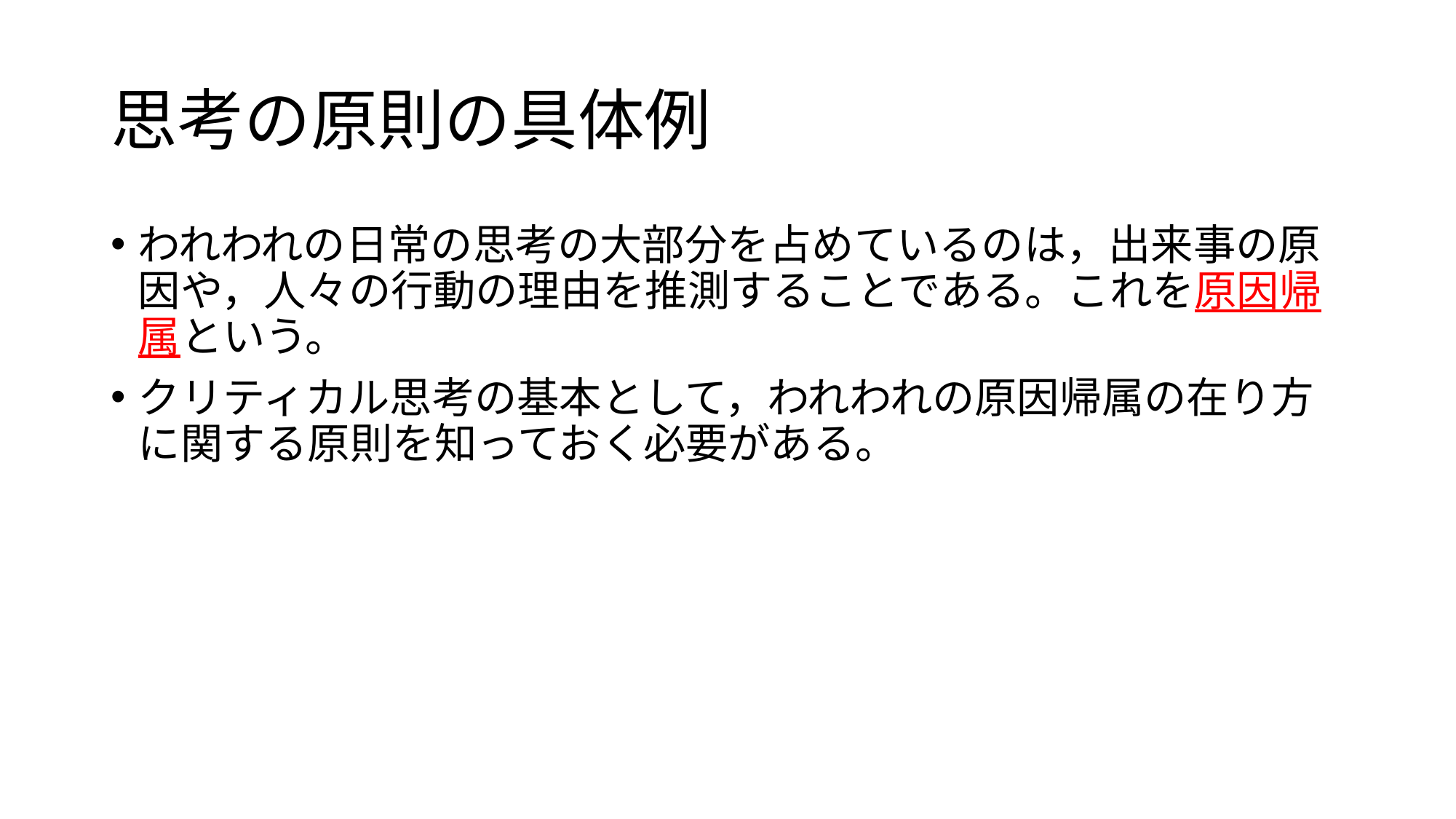

# 思考の原則の具体例
われわれの日常の思考の大部分を占めているのは，出来事の原因や，人々の行動の理由を推測することである。これを原因帰属という。
クリティカル思考の基本として，われわれの原因帰属の在り方に関する原則を知っておく必要がある。